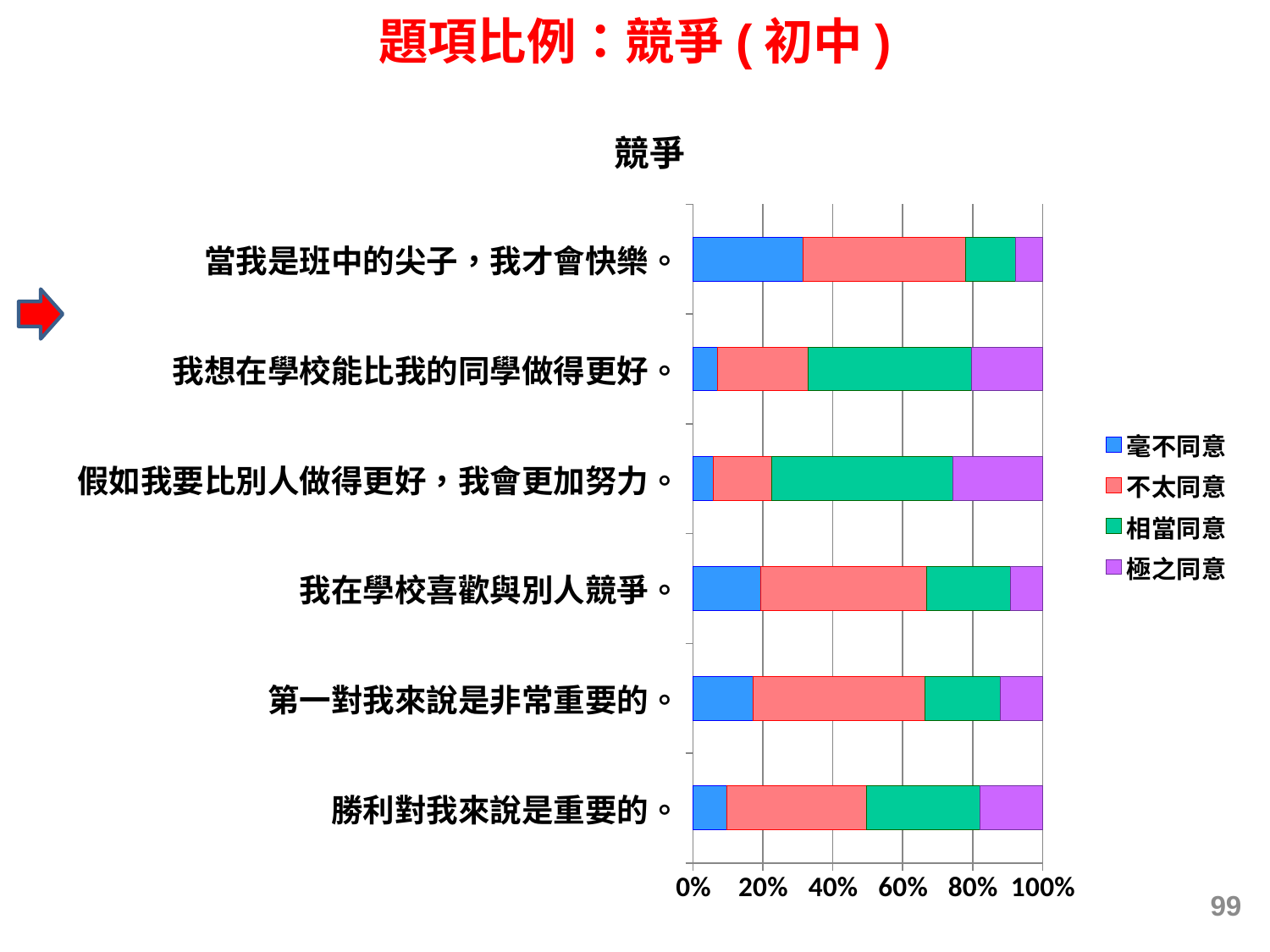

題項比例：競爭(初中)

### Chart: 競爭

| Category | 毫不同意 | 不太同意 | 相當同意 | 極之同意 |
|---|---|---|---|---|
| 勝利對我來說是重要的。 | 0.09758713136729225 | 0.3994638069705104 | 0.3250670241286863 | 0.17788203753351206 |
| 第一對我來說是非常重要的。 | 0.17192323178096952 | 0.4910750234867803 | 0.21742048047242082 | 0.11958126425983102 |
| 我在學校喜歡與別人競爭。 | 0.1937776585758348 | 0.47458763577846397 | 0.23897009521255197 | 0.09266461043315005 |
| 假如我要比別人做得更好，我會更加努力。 | 0.05737704918032787 | 0.1678312281644719 | 0.519349637194304 | 0.2554420854608976 |
| 我想在學校能比我的同學做得更好。 | 0.06968922373200592 | 0.25857661778555163 | 0.46885510561011706 | 0.2028790528723267 |
| 當我是班中的尖子，我才會快樂。 | 0.31375184836671594 | 0.46592283909127646 | 0.14235784379620944 | 0.07796746874579917 |
99